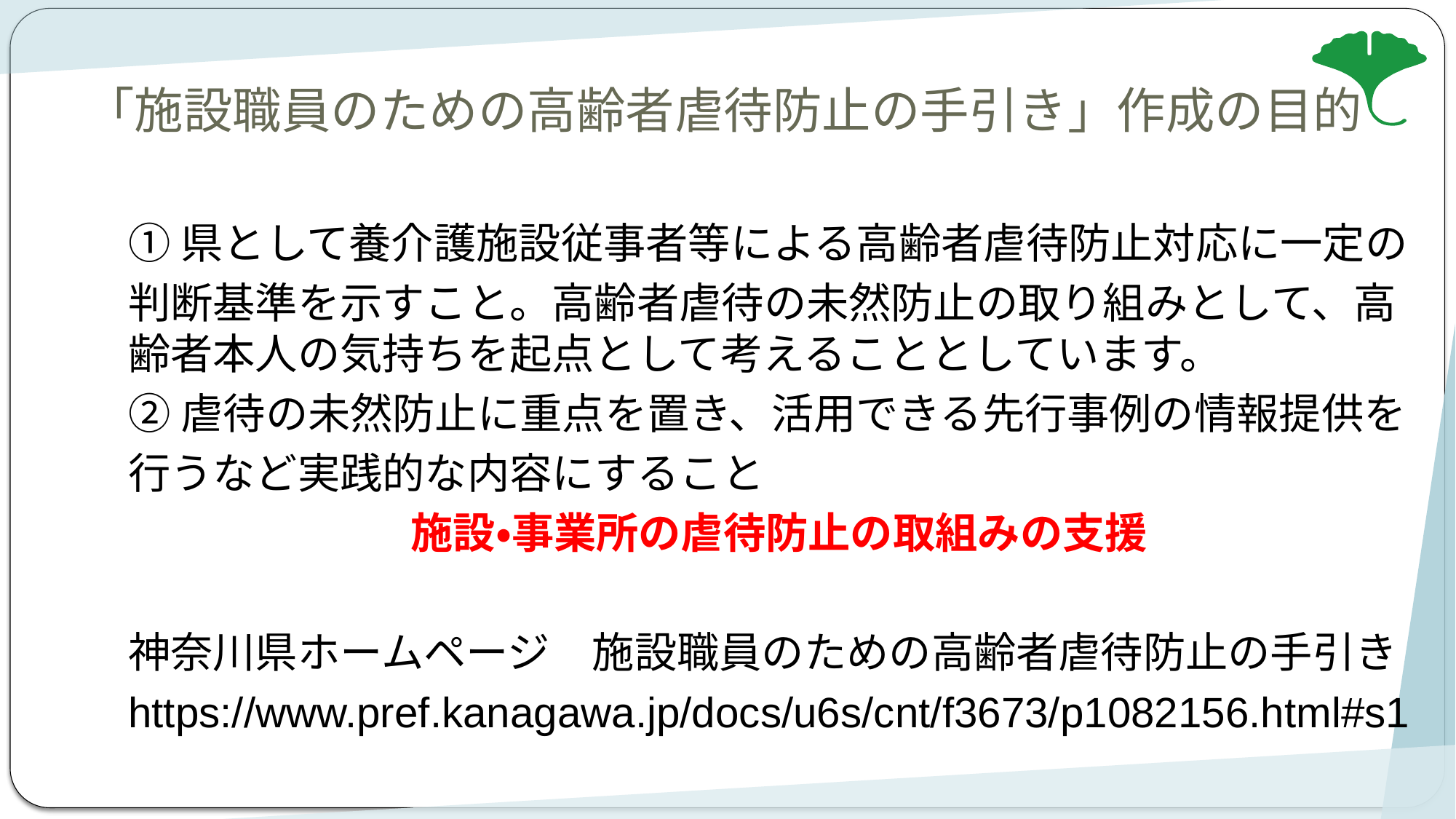

# 「施設職員のための高齢者虐待防止の手引き」作成の目的

①県として養介護施設従事者等による高齢者虐待防止対応に一定の
判断基準を示すこと。高齢者虐待の未然防止の取り組みとして、高齢者本人の気持ちを起点として考えることとしています。
②虐待の未然防止に重点を置き、活用できる先行事例の情報提供を
行うなど実践的な内容にすること
施設・事業所の虐待防止の取組みの支援

神奈川県ホームページ　施設職員のための高齢者虐待防止の手引き
https://www.pref.kanagawa.jp/docs/u6s/cnt/f3673/p1082156.html#s1